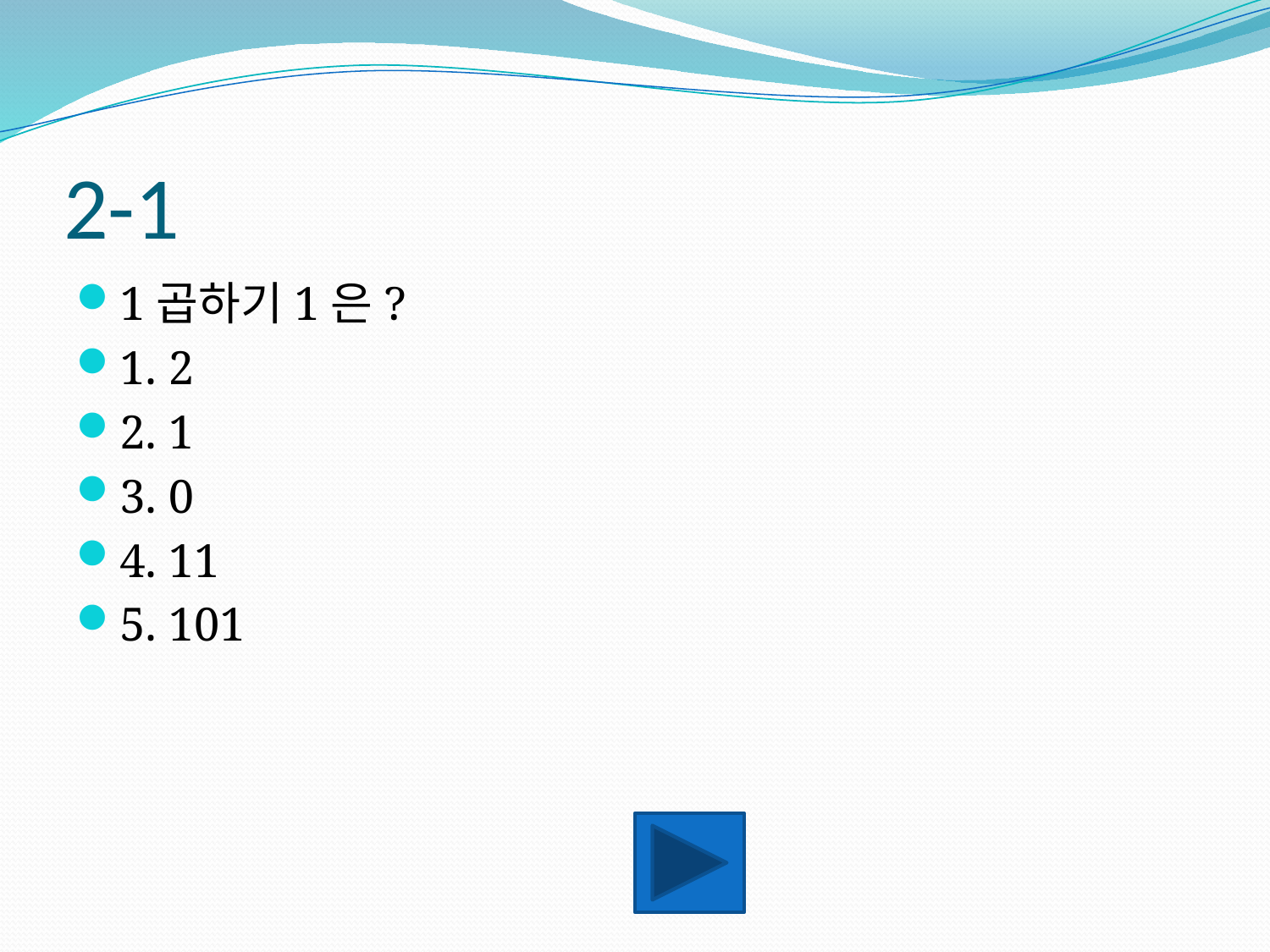

# 2-1
1곱하기1은?
1. 2
2. 1
3. 0
4. 11
5. 101